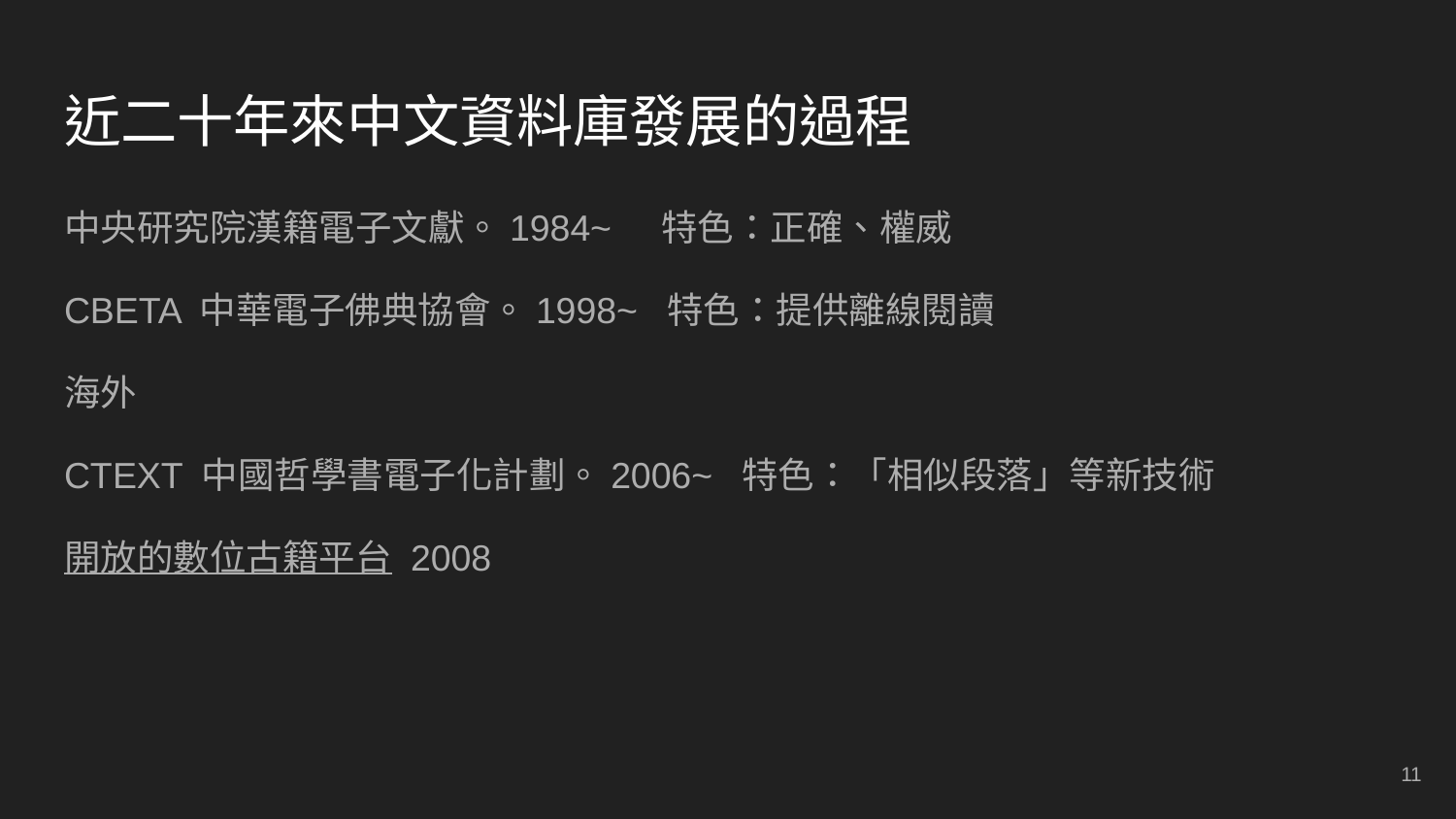

# 近二十年來中文資料庫發展的過程
中央研究院漢籍電子文獻。1984~    特色：正確、權威
CBETA 中華電子佛典協會。1998~  特色：提供離線閱讀
海外
CTEXT 中國哲學書電子化計劃。2006~  特色：「相似段落」等新技術
開放的數位古籍平台 2008

11